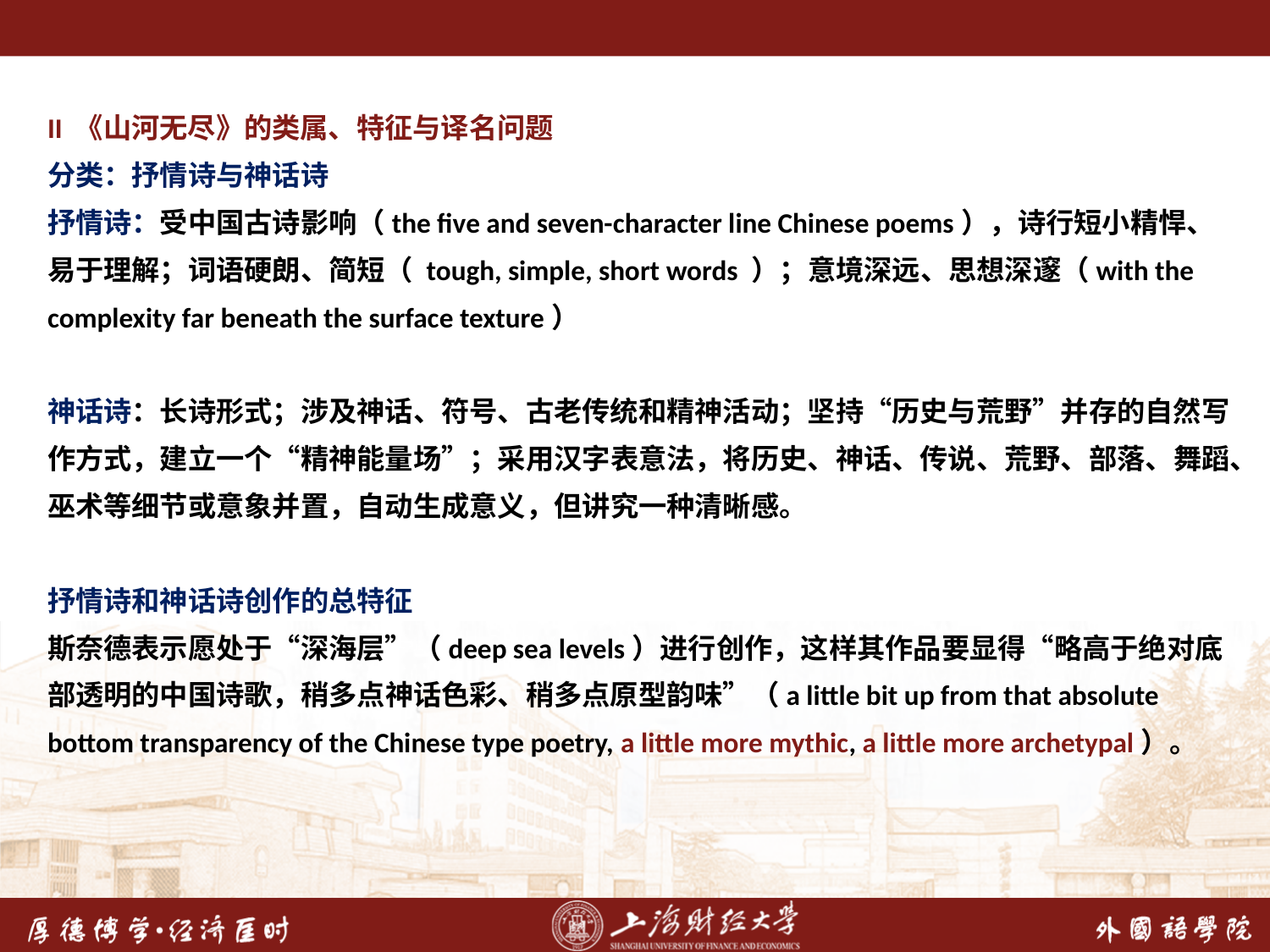

II 《山河无尽》的类属、特征与译名问题
分类：抒情诗与神话诗
抒情诗：受中国古诗影响（the five and seven-character line Chinese poems），诗行短小精悍、易于理解；词语硬朗、简短（ tough, simple, short words ）；意境深远、思想深邃（with the complexity far beneath the surface texture）

神话诗：长诗形式；涉及神话、符号、古老传统和精神活动；坚持“历史与荒野”并存的自然写作方式，建立一个“精神能量场”；采用汉字表意法，将历史、神话、传说、荒野、部落、舞蹈、巫术等细节或意象并置，自动生成意义，但讲究一种清晰感。

抒情诗和神话诗创作的总特征
斯奈德表示愿处于“深海层”（deep sea levels）进行创作，这样其作品要显得“略高于绝对底部透明的中国诗歌，稍多点神话色彩、稍多点原型韵味”（a little bit up from that absolute bottom transparency of the Chinese type poetry, a little more mythic, a little more archetypal）。